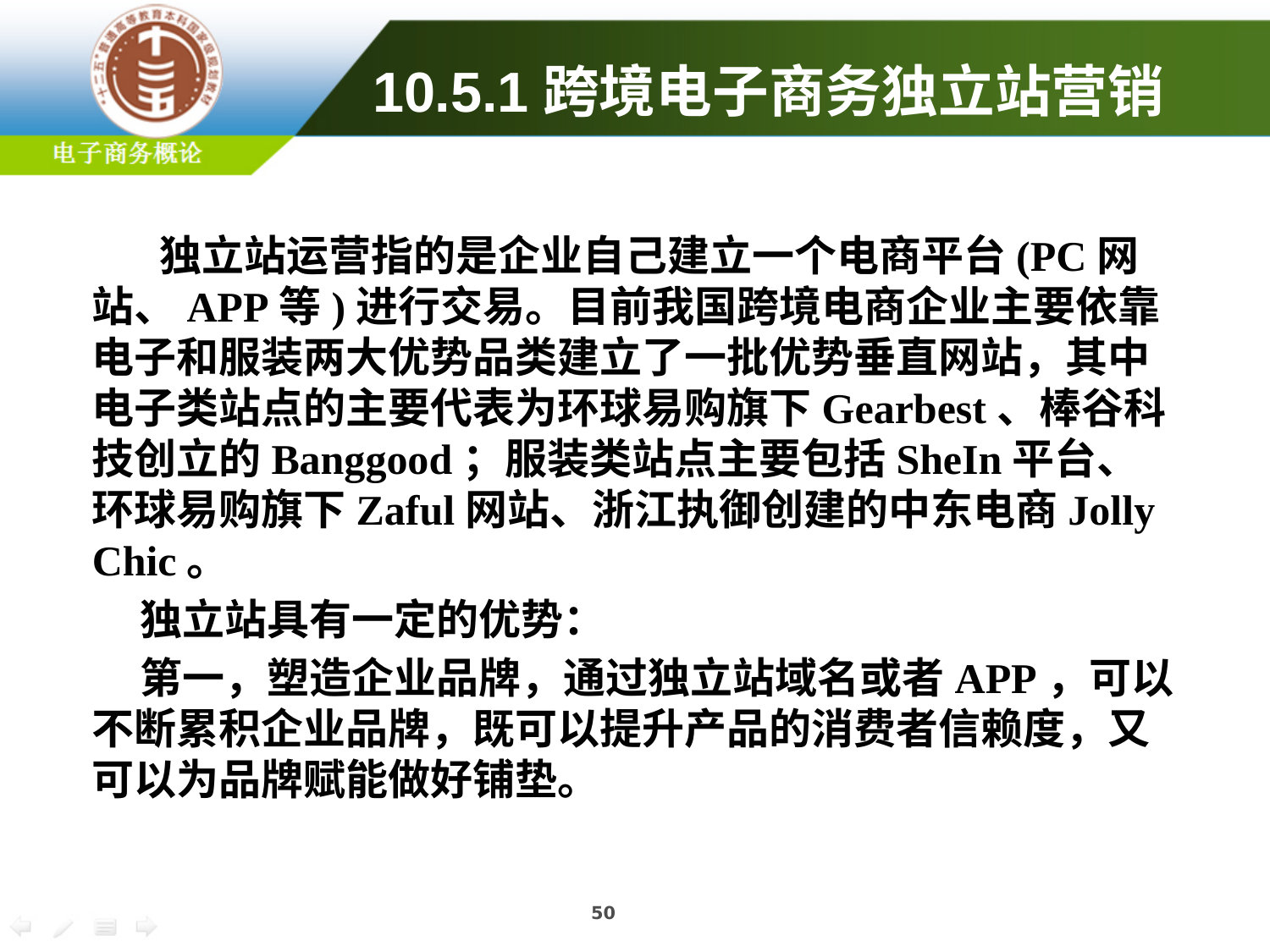

10.5.1跨境电子商务独立站营销
           独立站运营指的是企业自己建立一个电商平台(PC网站、APP等)进行交易。目前我国跨境电商企业主要依靠电子和服装两大优势品类建立了一批优势垂直网站，其中电子类站点的主要代表为环球易购旗下Gearbest、棒谷科技创立的Banggood；服装类站点主要包括SheIn平台、环球易购旗下Zaful网站、浙江执御创建的中东电商Jolly Chic。
         独立站具有一定的优势：
         第一，塑造企业品牌，通过独立站域名或者APP，可以不断累积企业品牌，既可以提升产品的消费者信赖度，又可以为品牌赋能做好铺垫。

50